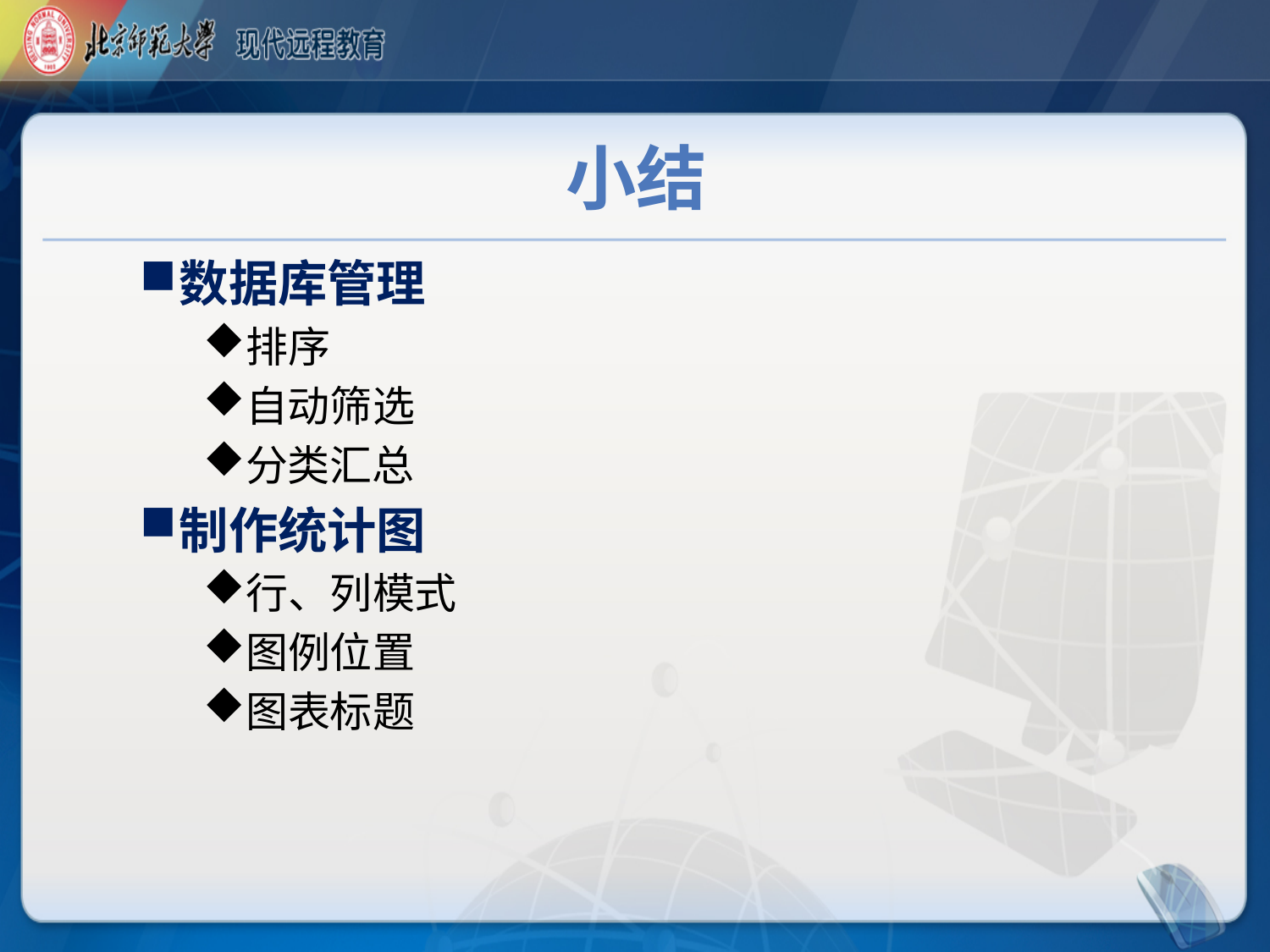

# 小结
数据库管理
排序
自动筛选
分类汇总
制作统计图
行、列模式
图例位置
图表标题